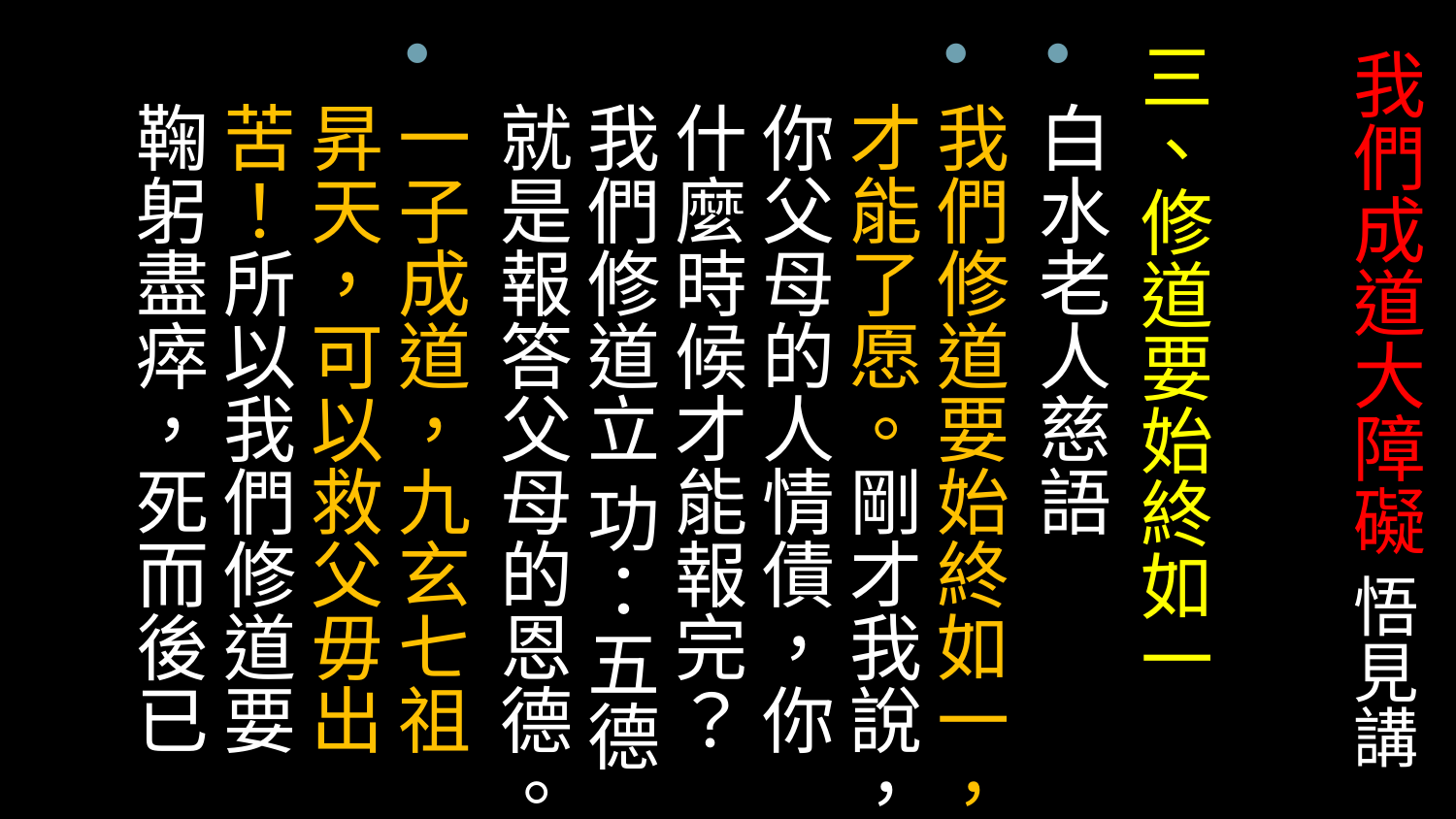

三、修道要始終如一
白水老人慈語
我們修道要始終如一，才能了愿。剛才我說，你父母的人情債，你什麼時候才能報完？我們修道立 功：五德就是報答父母的恩德。
一子成道，九玄七祖昇天，可以救父毋出苦！所以我們修道要鞠躬盡瘁，死而後已

# 我們成道大障礙 悟見講